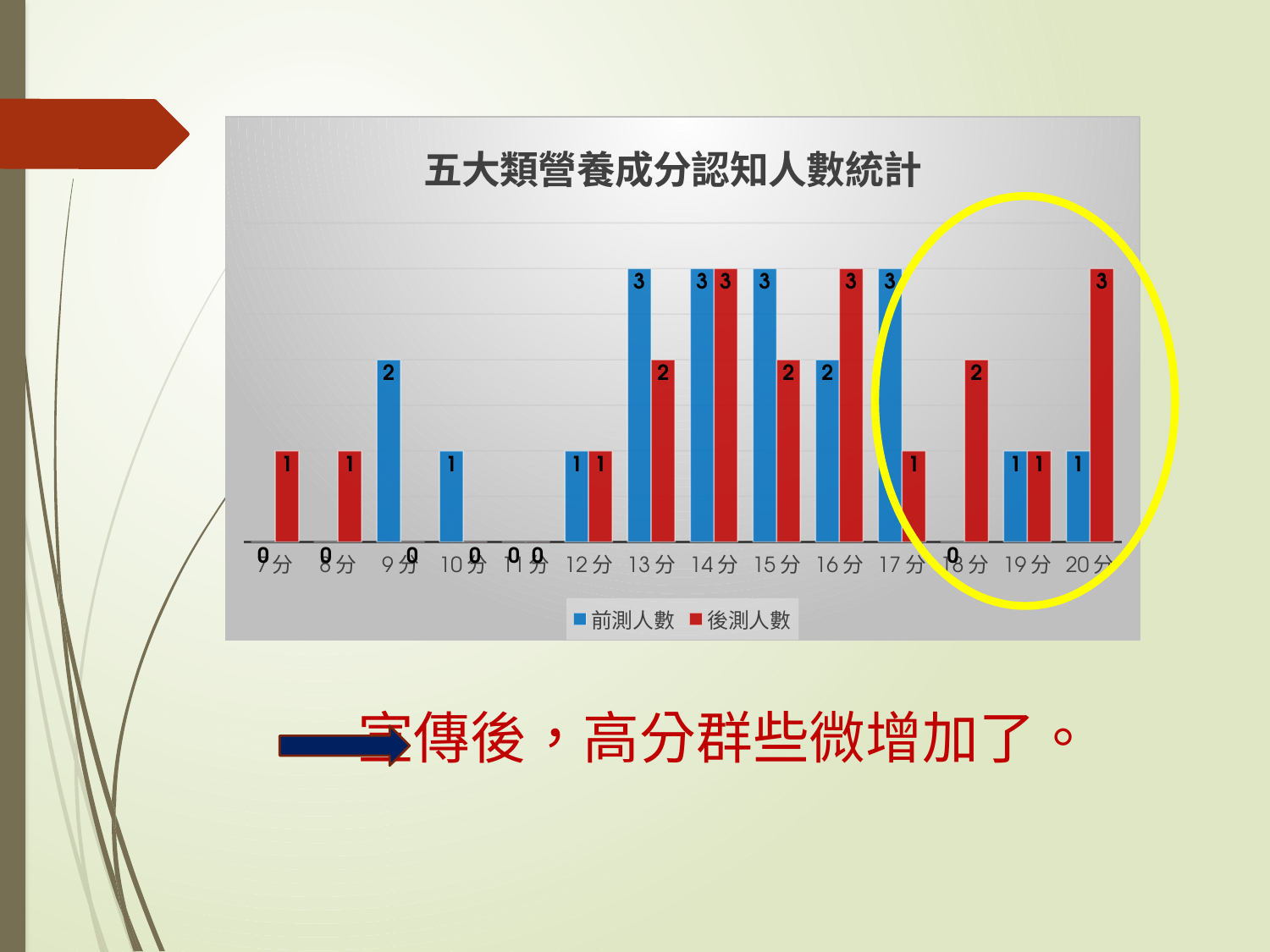

### Chart: 五大類營養成分認知人數統計

| Category | 前測人數 | 後測人數 |
|---|---|---|
| 7分 | 0.0 | 1.0 |
| 8分 | 0.0 | 1.0 |
| 9分 | 2.0 | 0.0 |
| 10分 | 1.0 | 0.0 |
| 11分 | 0.0 | 0.0 |
| 12分 | 1.0 | 1.0 |
| 13分 | 3.0 | 2.0 |
| 14分 | 3.0 | 3.0 |
| 15分 | 3.0 | 2.0 |
| 16分 | 2.0 | 3.0 |
| 17分 | 3.0 | 1.0 |
| 18分 | 0.0 | 2.0 |
| 19分 | 1.0 | 1.0 |
| 20分 | 1.0 | 3.0 |
# 宣傳後，高分群些微增加了。